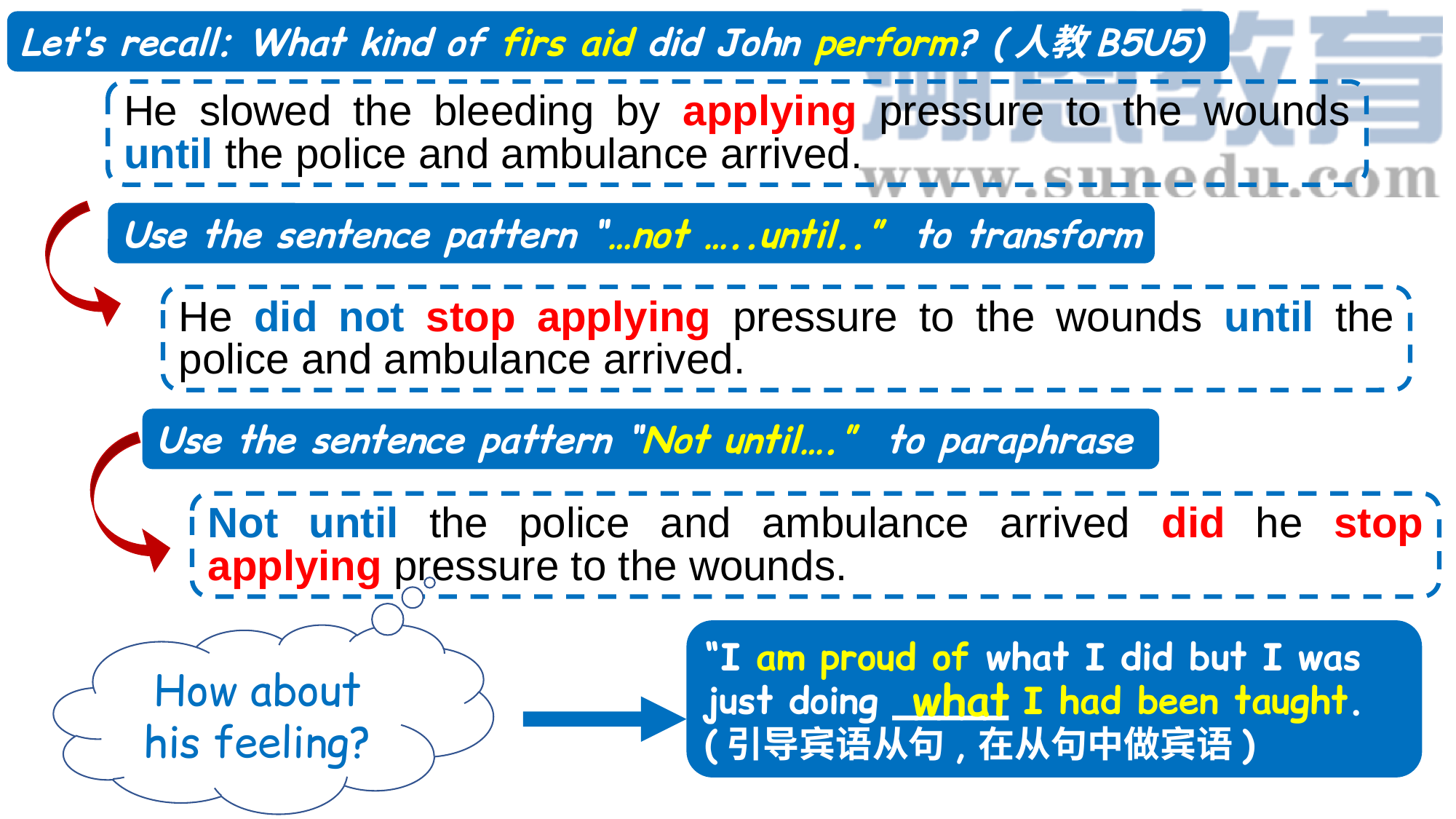

Let‘s recall: What kind of firs aid did John perform? (人教B5U5)
He slowed the bleeding by applying pressure to the wounds until the police and ambulance arrived.
Use the sentence pattern “…not …..until..”  to transform

He did not stop applying pressure to the wounds until the police and ambulance arrived.
Use the sentence pattern “Not until….”  to paraphrase

Not until the police and ambulance arrived did he stop applying pressure to the wounds.
“I am proud of what I did but I was just doing _____ I had been taught.
(引导宾语从句,在从句中做宾语)
How about his feeling?
what